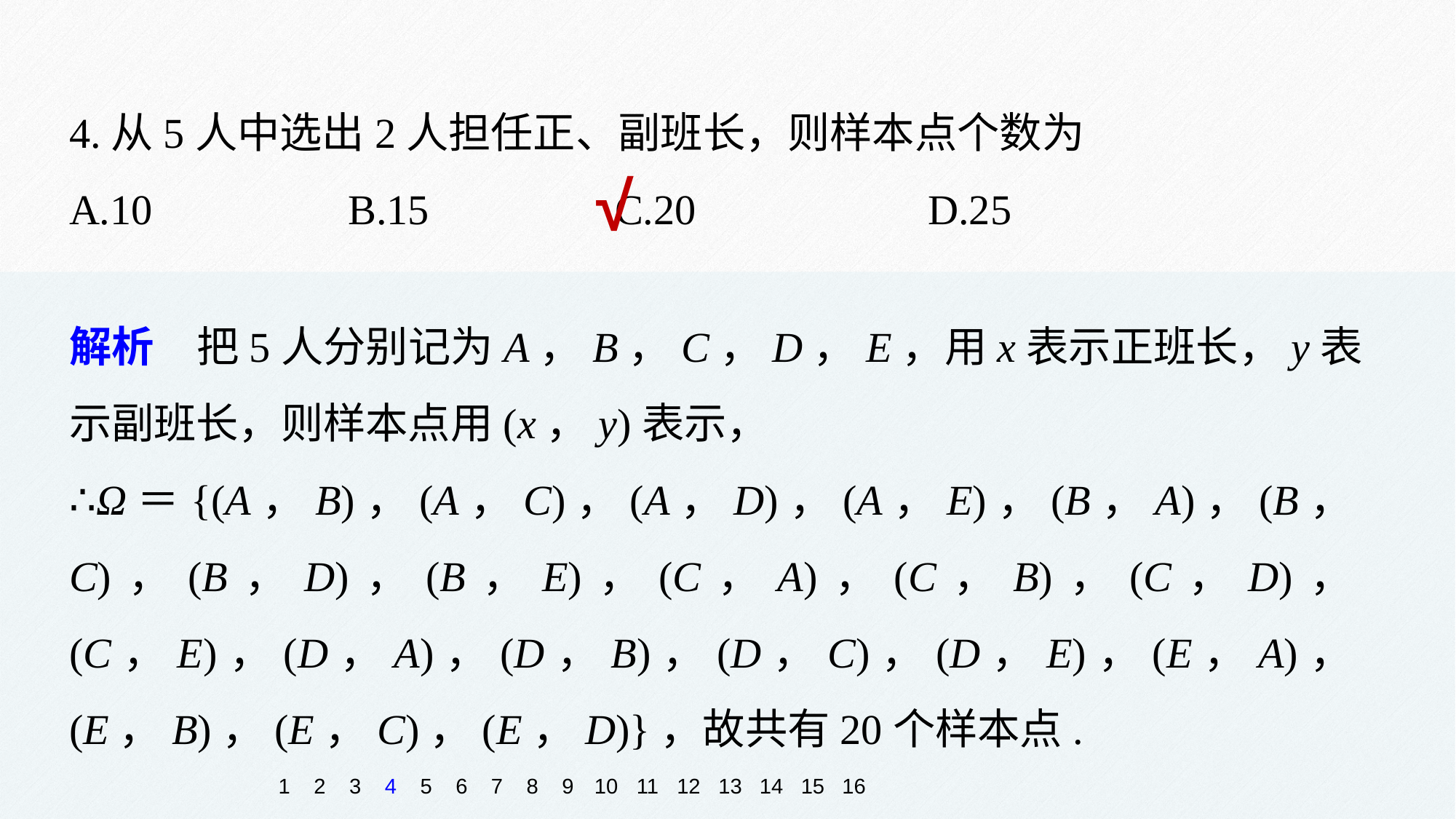

4.从5人中选出2人担任正、副班长，则样本点个数为
A.10 	 B.15  		C.20  		　　D.25
√
解析　把5人分别记为A，B，C，D，E，用x表示正班长，y表示副班长，则样本点用(x，y)表示，
∴Ω＝{(A，B)，(A，C)，(A，D)，(A，E)，(B，A)，(B，C)，(B，D)，(B，E)，(C，A)，(C，B)，(C，D)，(C，E)，(D，A)，(D，B)，(D，C)，(D，E)，(E，A)，(E，B)，(E，C)，(E，D)}，故共有20个样本点.
1
2
3
4
5
6
7
8
9
10
11
12
13
14
15
16